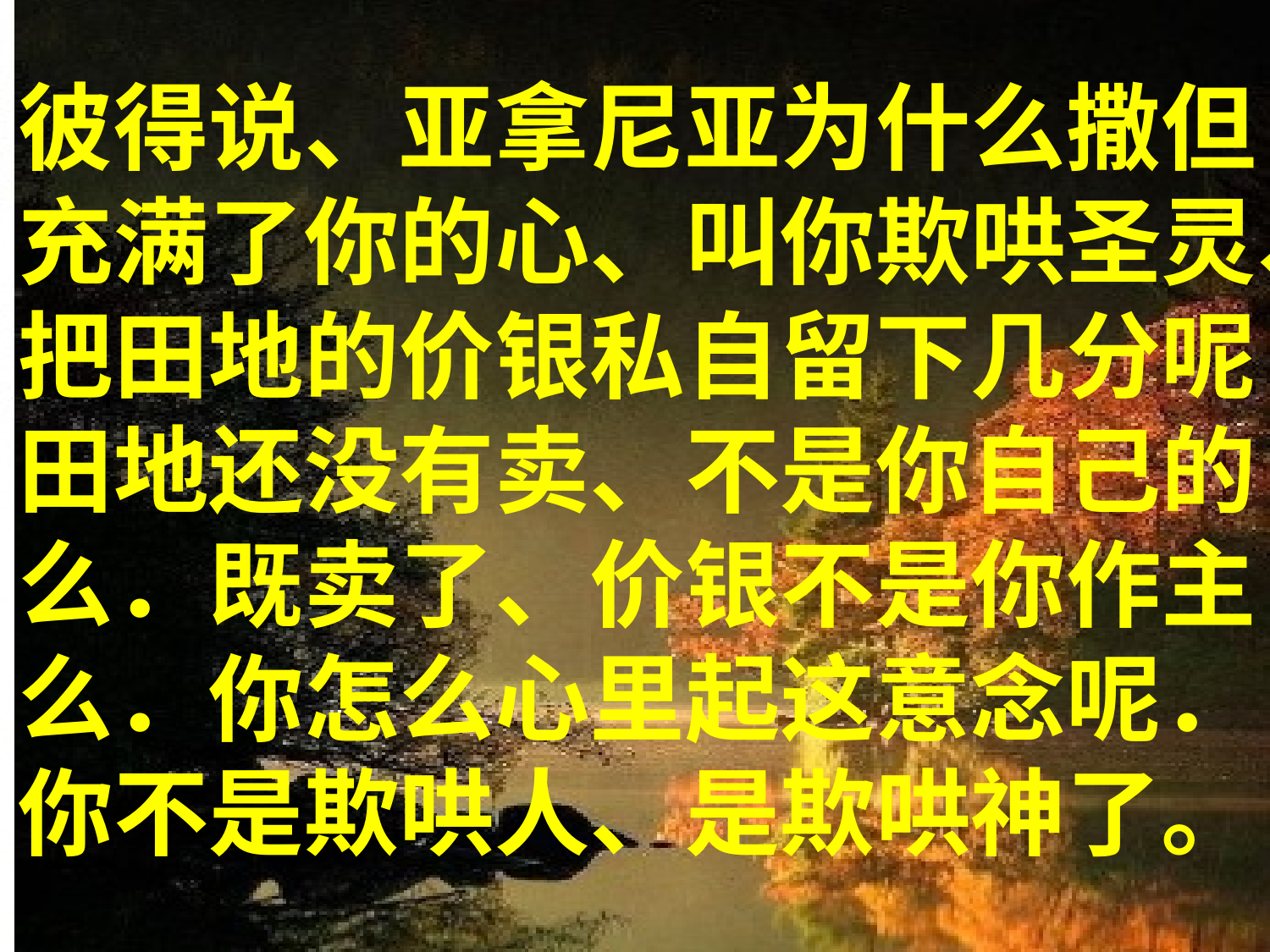

彼得说、亚拿尼亚为什么撒但充满了你的心、叫你欺哄圣灵、把田地的价银私自留下几分呢．田地还没有卖、不是你自己的么．既卖了、价银不是你作主么．你怎么心里起这意念呢．你不是欺哄人、是欺哄神了。